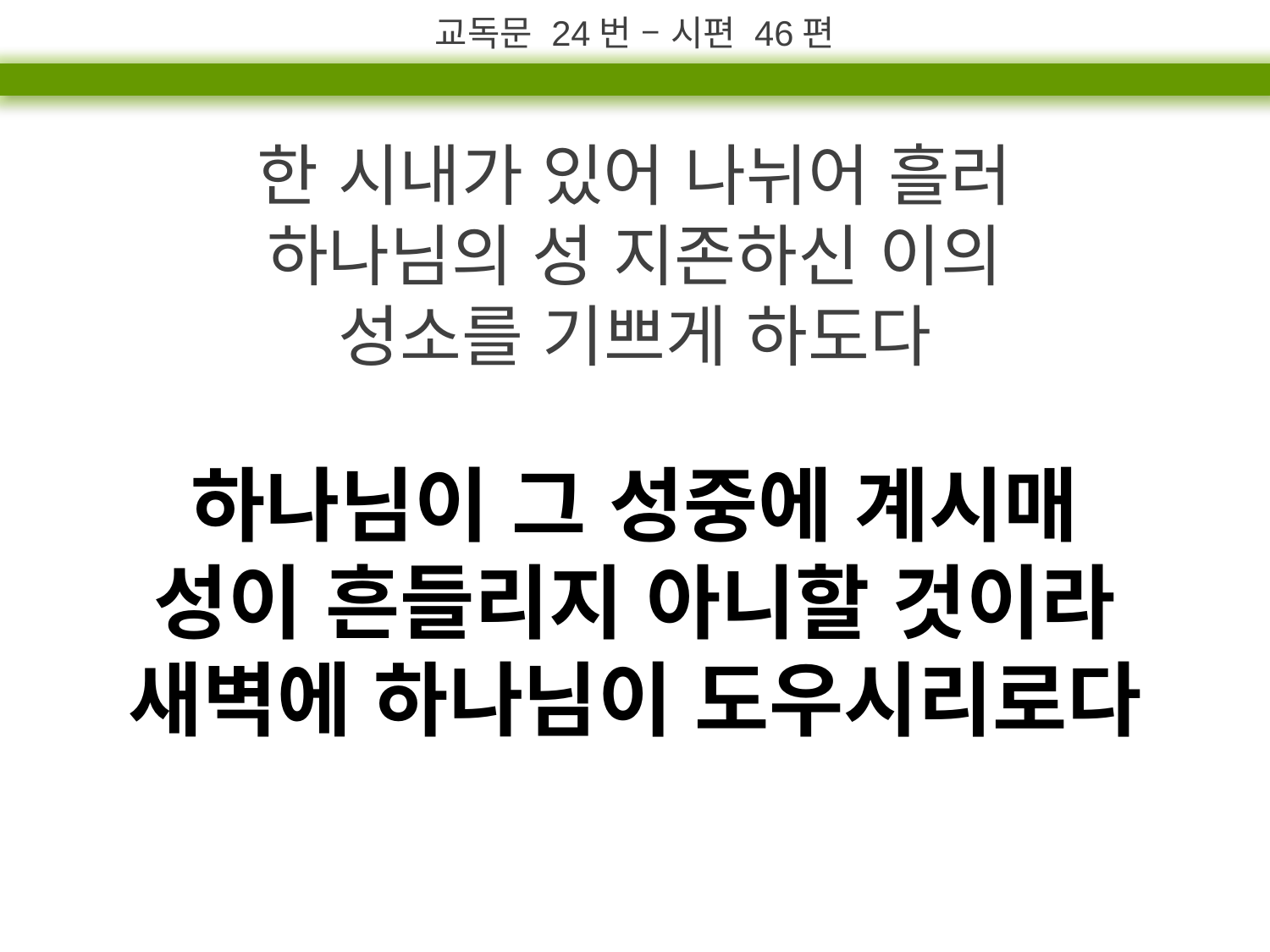

교독문 24번 – 시편 46편

한 시내가 있어 나뉘어 흘러
하나님의 성 지존하신 이의
성소를 기쁘게 하도다
하나님이 그 성중에 계시매
성이 흔들리지 아니할 것이라
새벽에 하나님이 도우시리로다